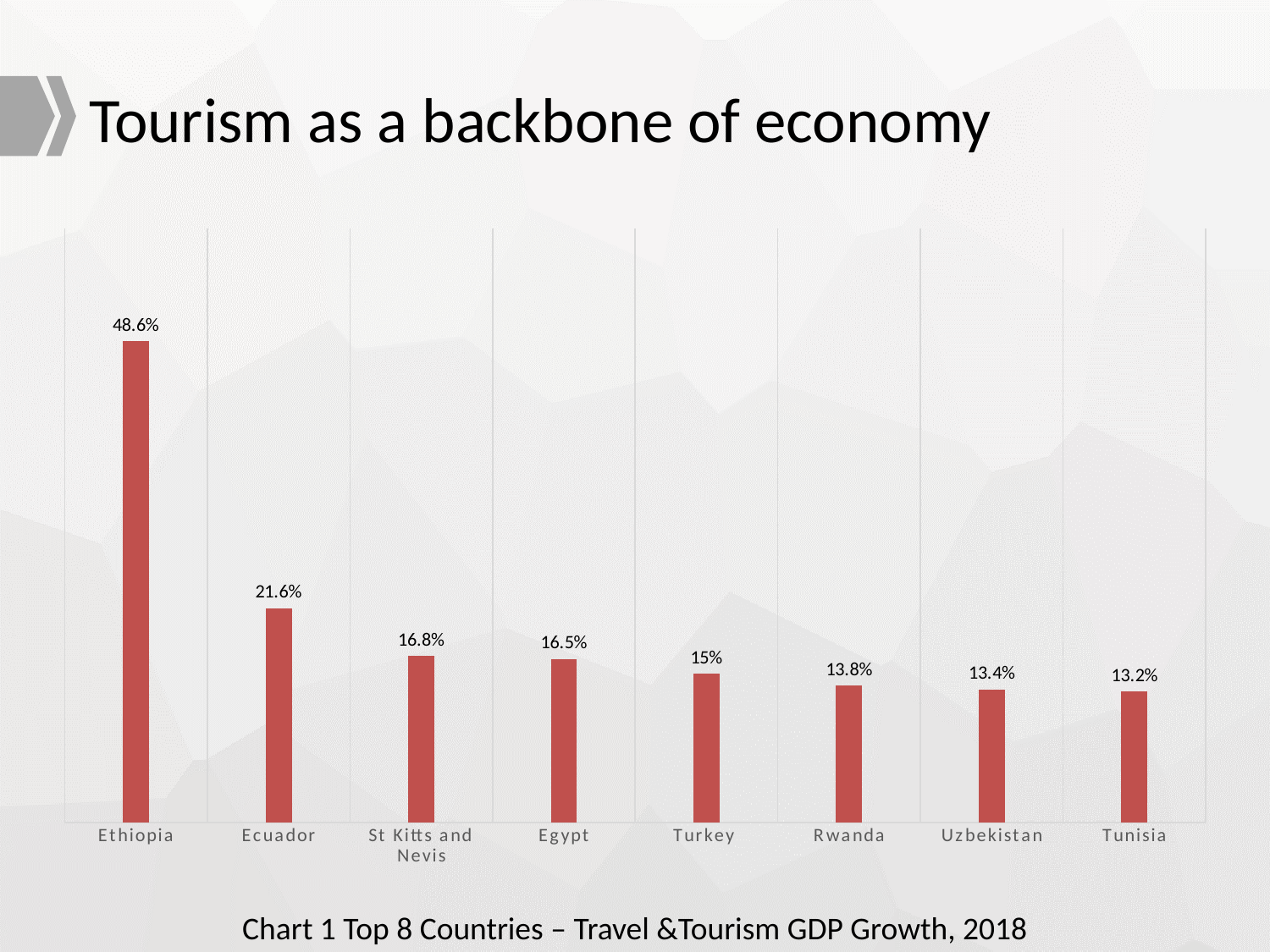

# Tourism as a backbone of economy

### Chart

| Category | 數列 1 |
|---|---|
| Ethiopia | 48.6 |
| Ecuador | 21.6 |
| St Kitts and Nevis | 16.8 |
| Egypt | 16.5 |
| Turkey  | 15.0 |
| Rwanda | 13.8 |
| Uzbekistan | 13.4 |
| Tunisia | 13.2 |
Chart 1 Top 8 Countries – Travel &Tourism GDP Growth, 2018